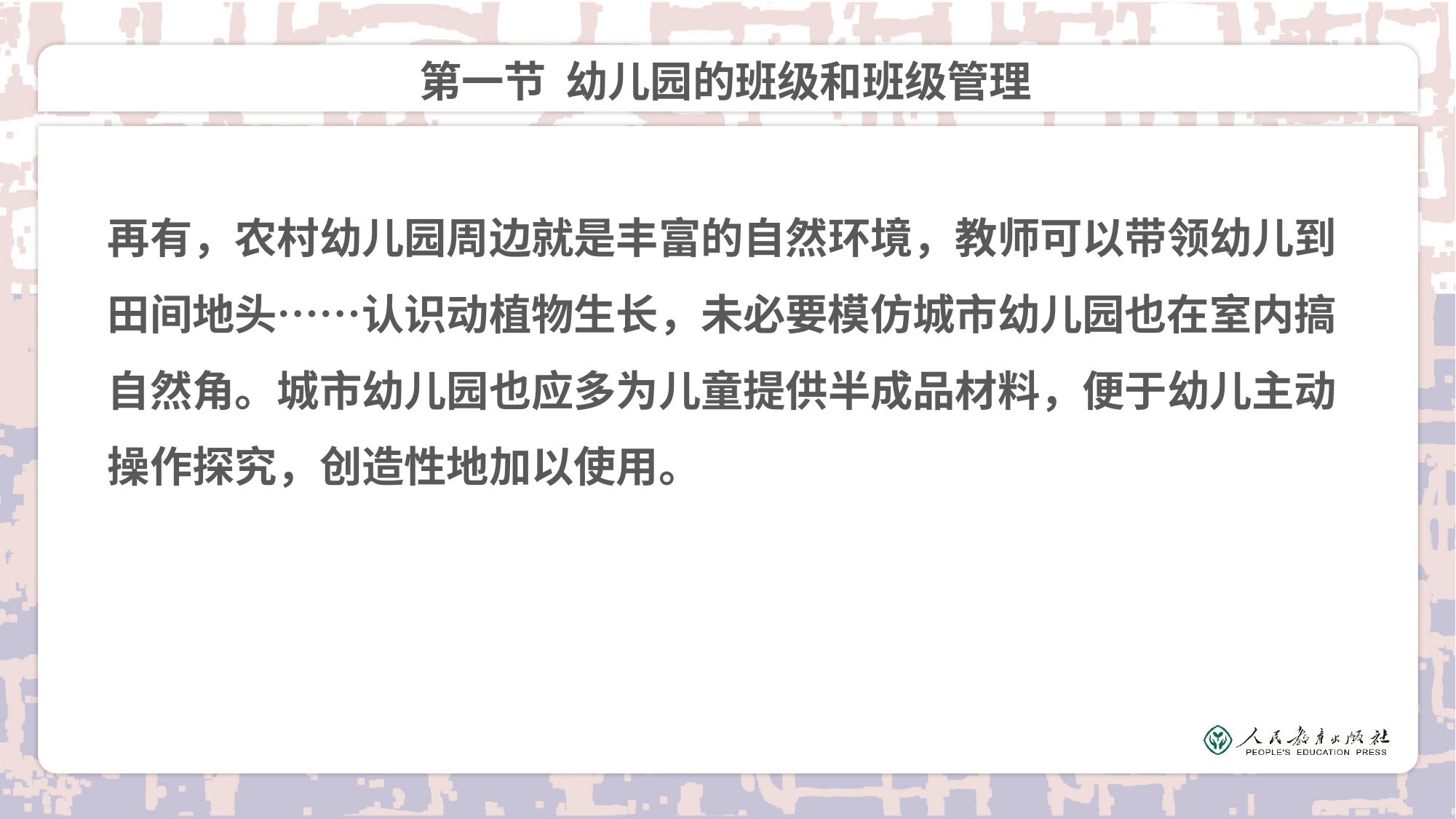

# 第一节  幼儿园的班级和班级管理
再有，农村幼儿园周边就是丰富的自然环境，教师可以带领幼儿到田间地头……认识动植物生长，未必要模仿城市幼儿园也在室内搞自然角。城市幼儿园也应多为儿童提供半成品材料，便于幼儿主动操作探究，创造性地加以使用。